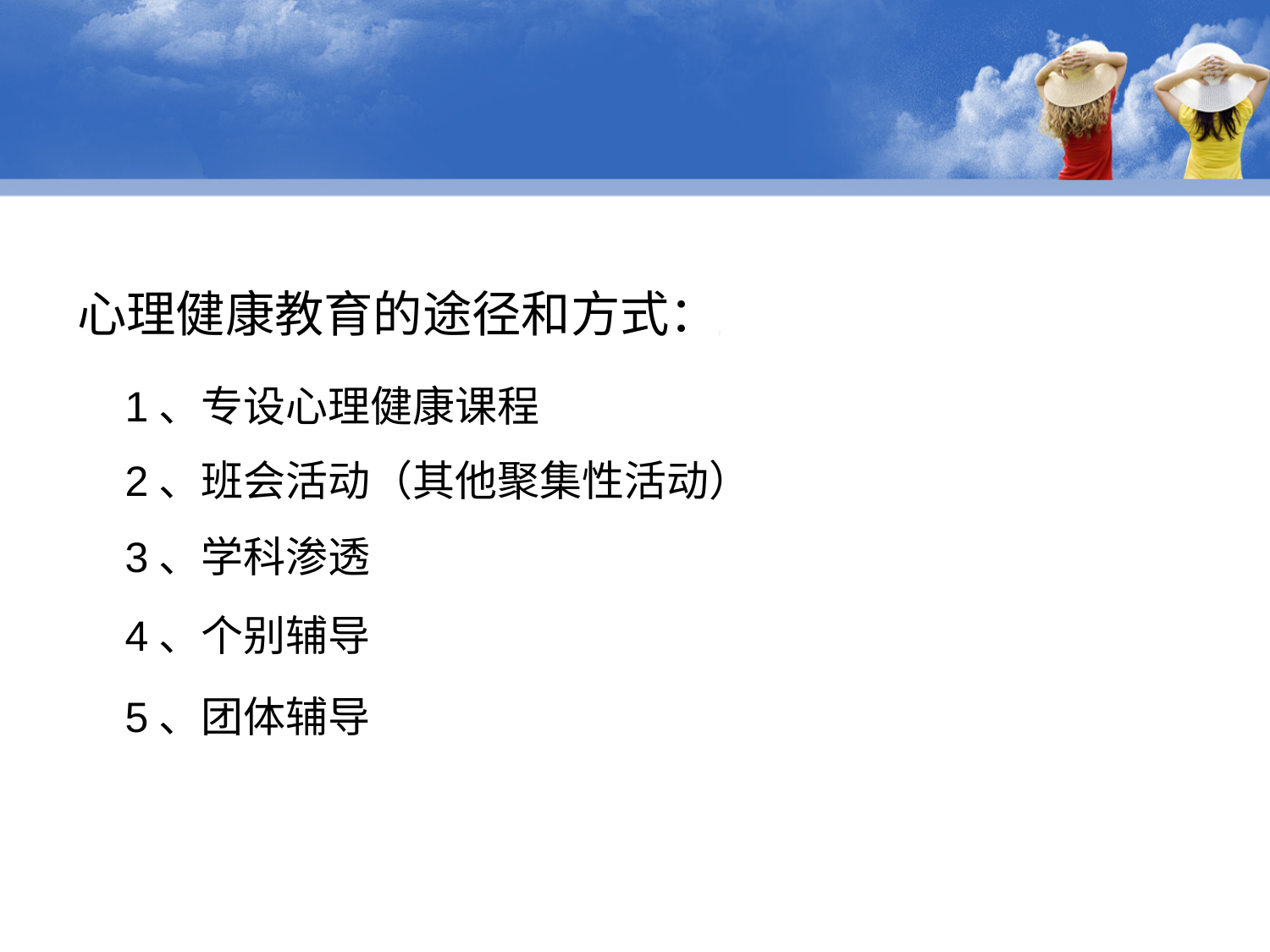

心理健康教育的途径和方式：

    1、专设心理健康课程

    2、班会活动（其他聚集性活动）

    3、学科渗透

    4、个别辅导

    5、团体辅导